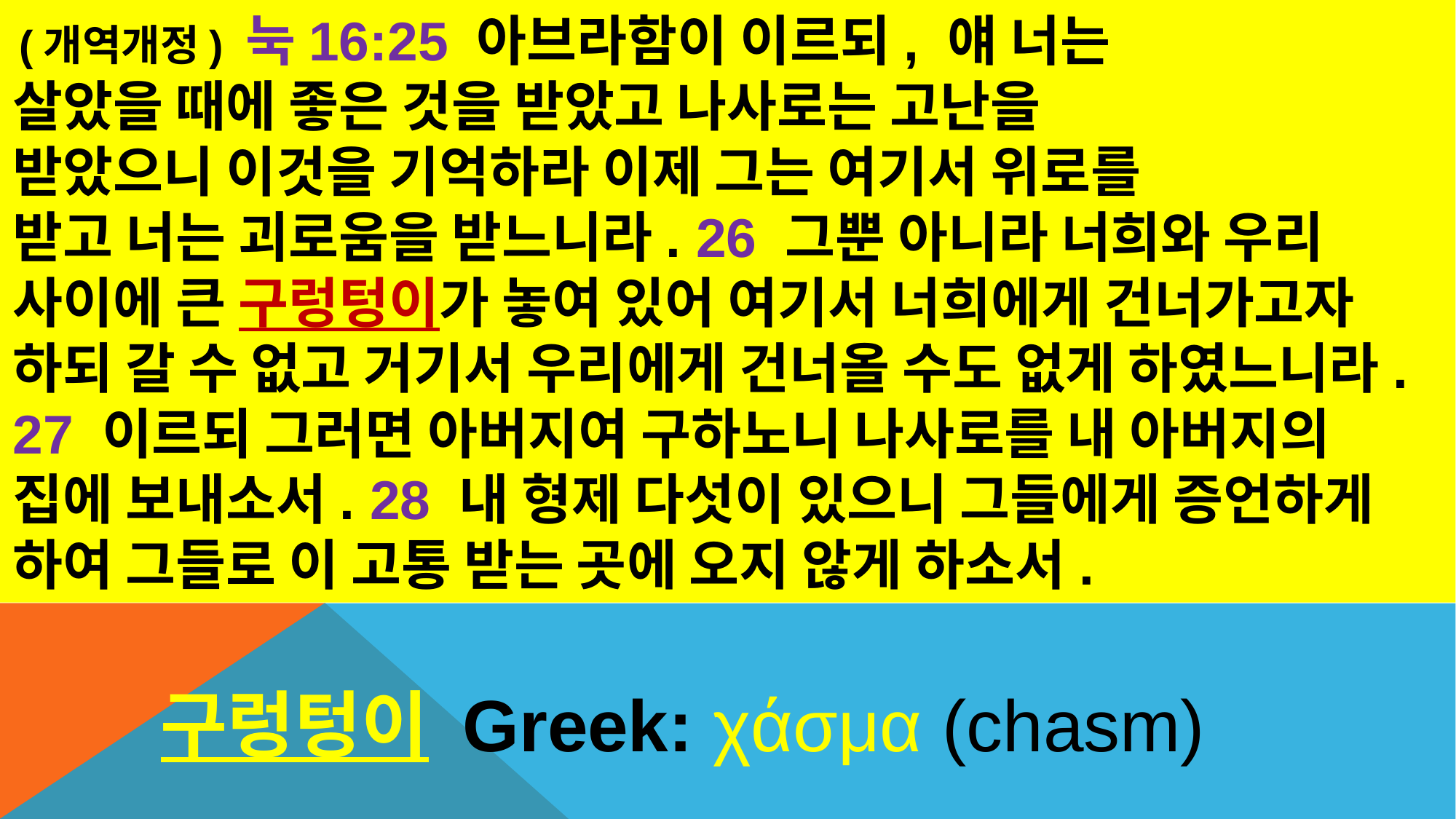

(개역개정) 눅16:25 아브라함이 이르되, 얘 너는
살았을 때에 좋은 것을 받았고 나사로는 고난을
받았으니 이것을 기억하라 이제 그는 여기서 위로를
받고 너는 괴로움을 받느니라. 26 그뿐 아니라 너희와 우리 사이에 큰 구렁텅이가 놓여 있어 여기서 너희에게 건너가고자 하되 갈 수 없고 거기서 우리에게 건너올 수도 없게 하였느니라. 27 이르되 그러면 아버지여 구하노니 나사로를 내 아버지의 집에 보내소서. 28 내 형제 다섯이 있으니 그들에게 증언하게 하여 그들로 이 고통 받는 곳에 오지 않게 하소서.
구렁텅이 Greek: χάσμα (chasm)